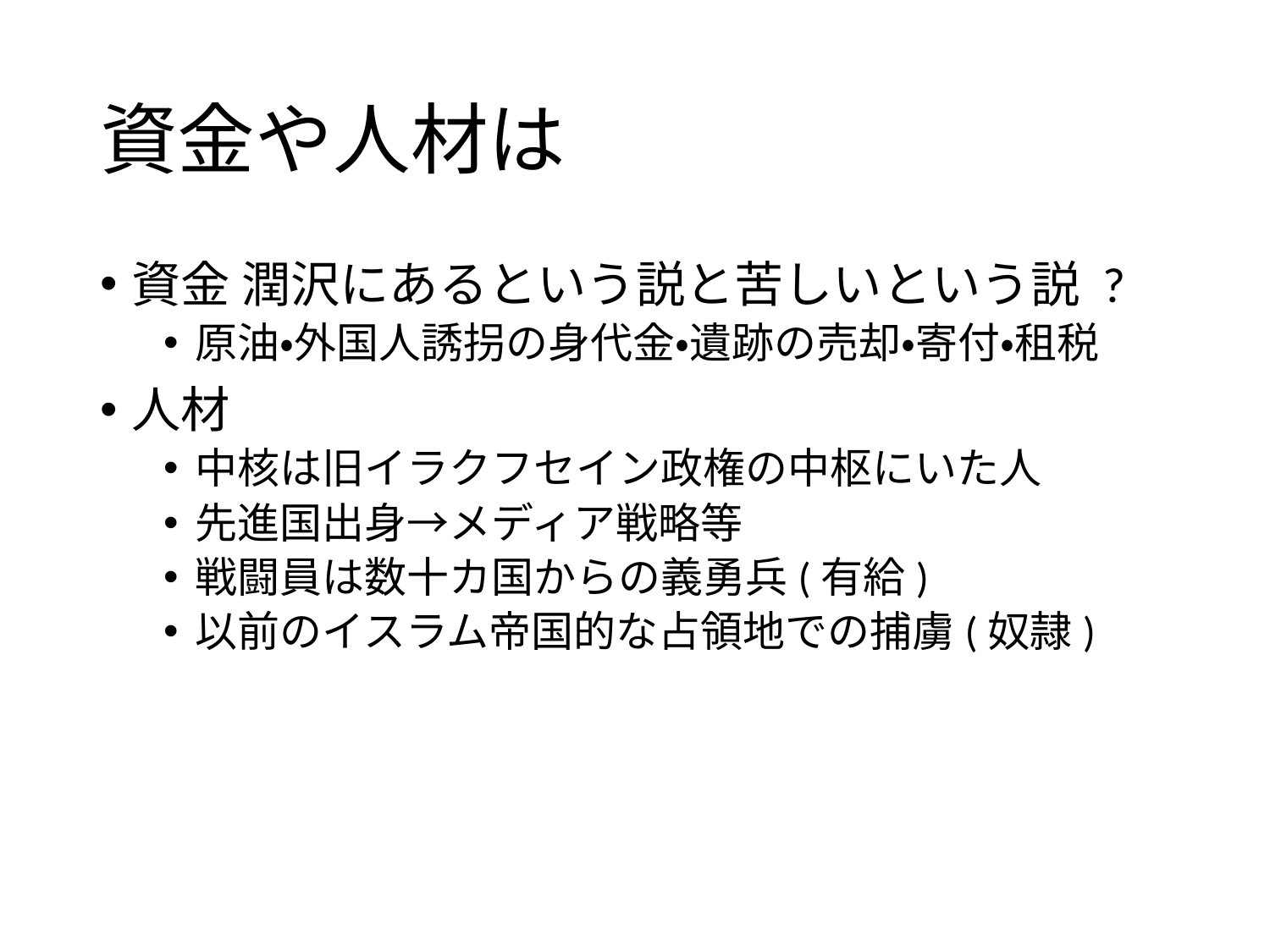

# 資金や人材は
資金 潤沢にあるという説と苦しいという説 ?
原油・外国人誘拐の身代金・遺跡の売却・寄付・租税
人材
中核は旧イラクフセイン政権の中枢にいた人
先進国出身→メディア戦略等
戦闘員は数十カ国からの義勇兵(有給)
以前のイスラム帝国的な占領地での捕虜(奴隷)